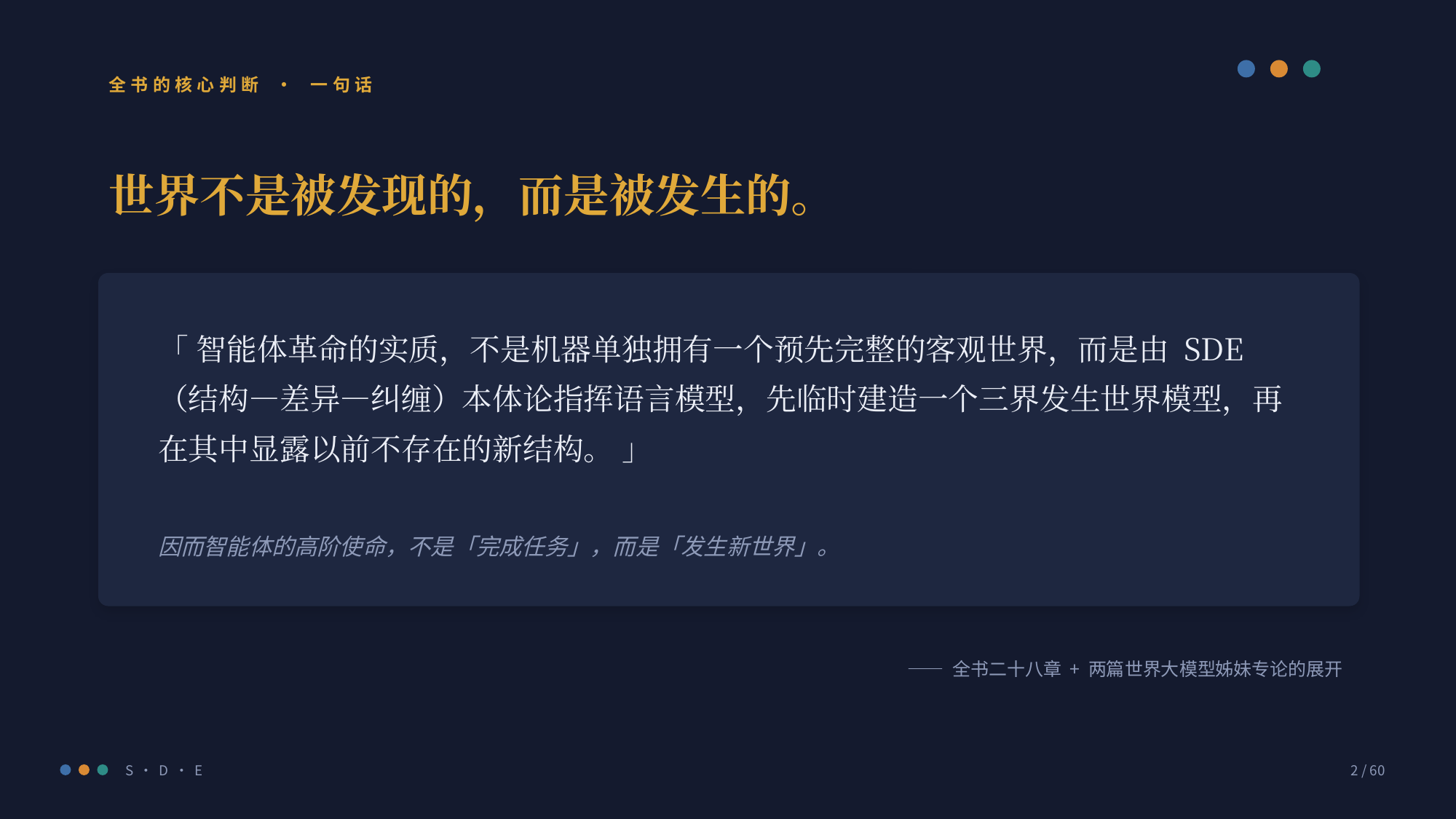

全书的核心判断 · 一句话
世界不是被发现的，而是被发生的。

「 智能体革命的实质，不是机器单独拥有一个预先完整的客观世界，而是由 SDE（结构—差异—纠缠）本体论指挥语言模型，先临时建造一个三界发生世界模型，再在其中显露以前不存在的新结构。 」
因而智能体的高阶使命，不是「完成任务」，而是「发生新世界」。
—— 全书二十八章 + 两篇世界大模型姊妹专论的展开
S · D · E
2 / 60